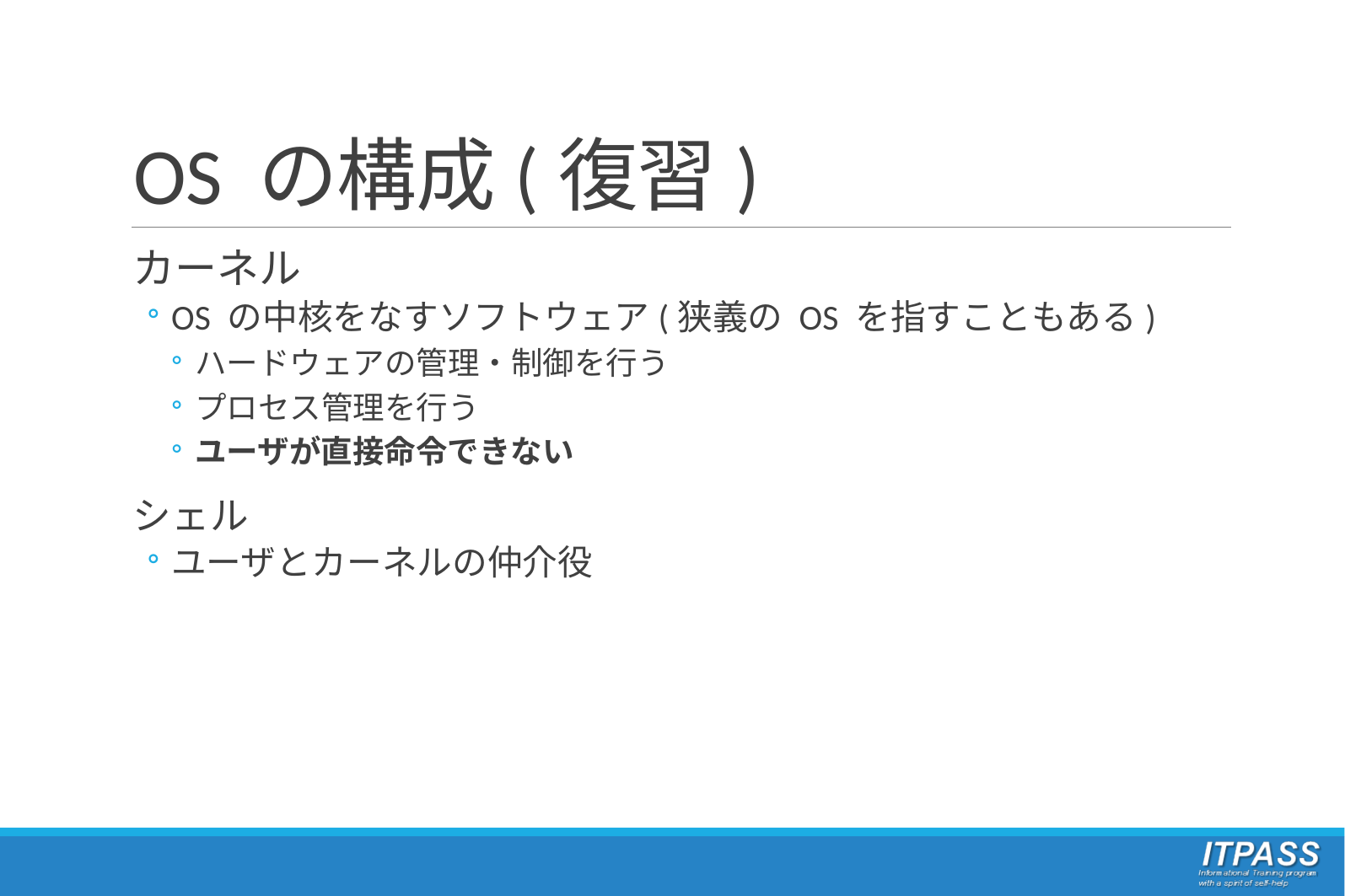

# OS の構成(復習)
カーネル
OS の中核をなすソフトウェア(狭義の OS を指すこともある)
ハードウェアの管理・制御を行う
プロセス管理を行う
ユーザが直接命令できない
シェル
ユーザとカーネルの仲介役